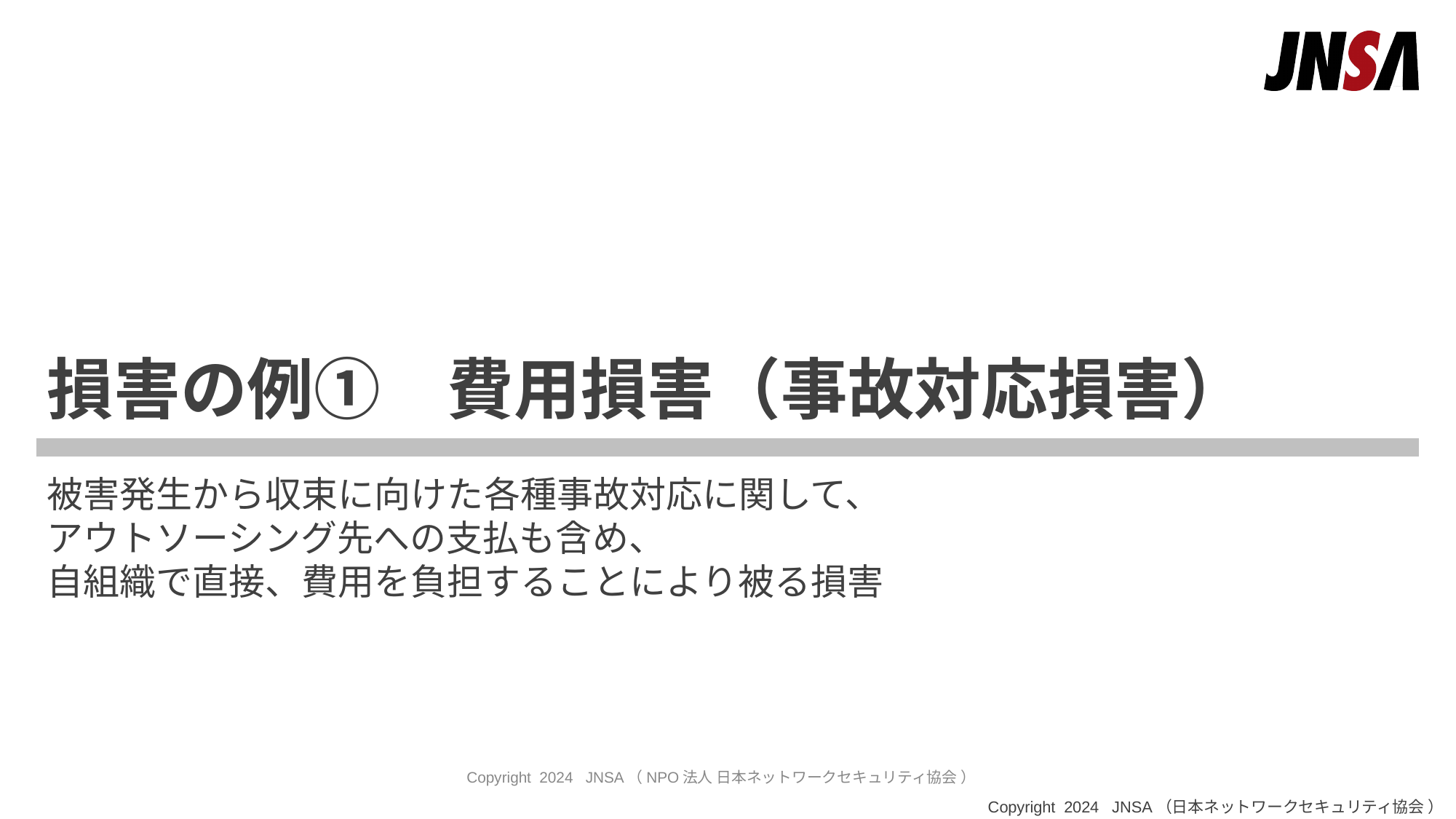

# 損害の例①　費用損害（事故対応損害）
被害発生から収束に向けた各種事故対応に関して、
アウトソーシング先への支払も含め、
自組織で直接、費用を負担することにより被る損害
Copyright  2024   JNSA（NPO法人 日本ネットワークセキュリティ協会 ​‌）​
Copyright  2024   JNSA（日本ネットワークセキュリティ協会 ​‌）​